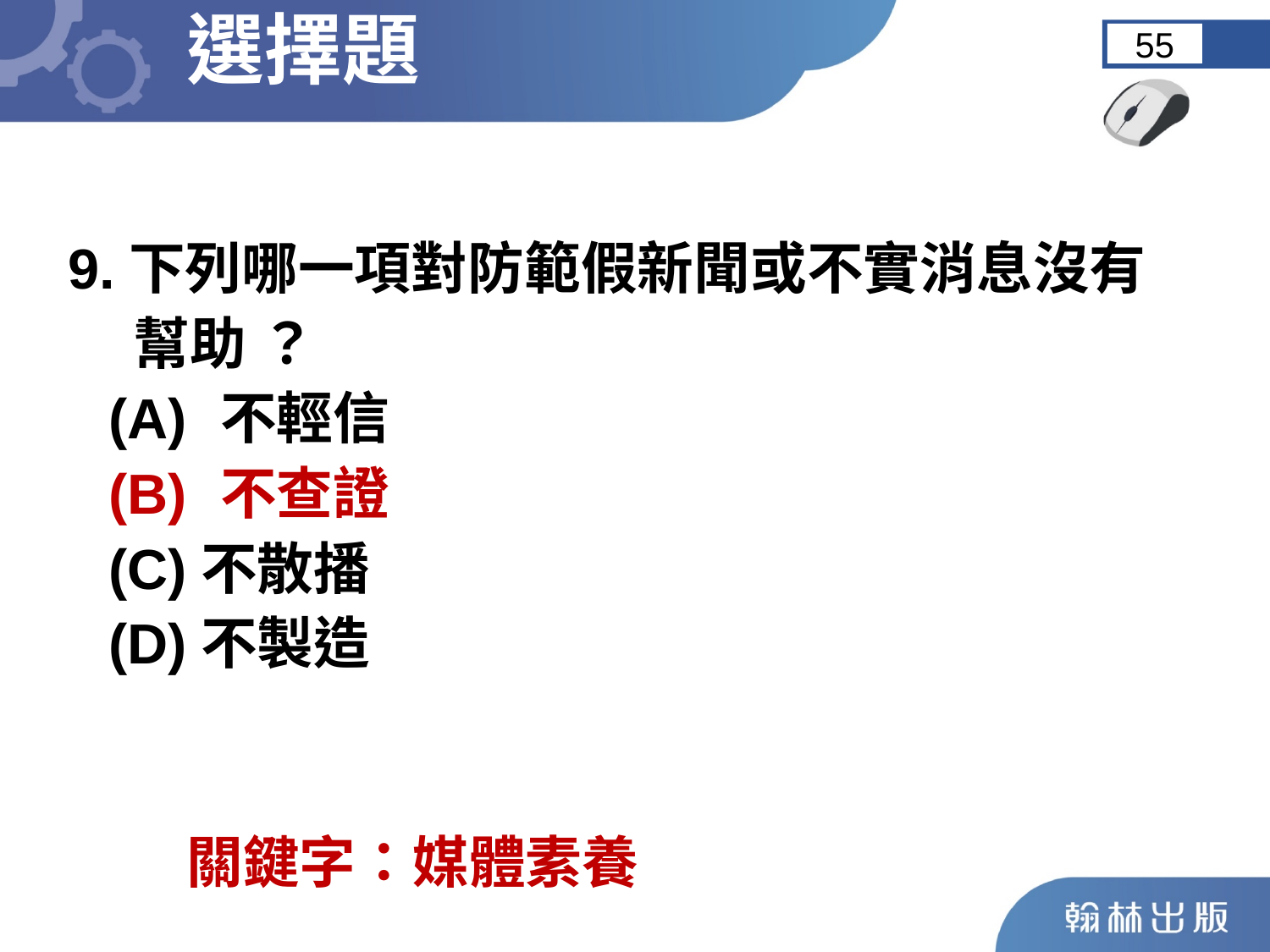

選擇題

55
9.下列哪一項對防範假新聞或不實消息沒有
    幫助 ？
	 (A)	不輕信
	 (B)	不查證
	 (C)不散播
	 (D)不製造

關鍵字：媒體素養